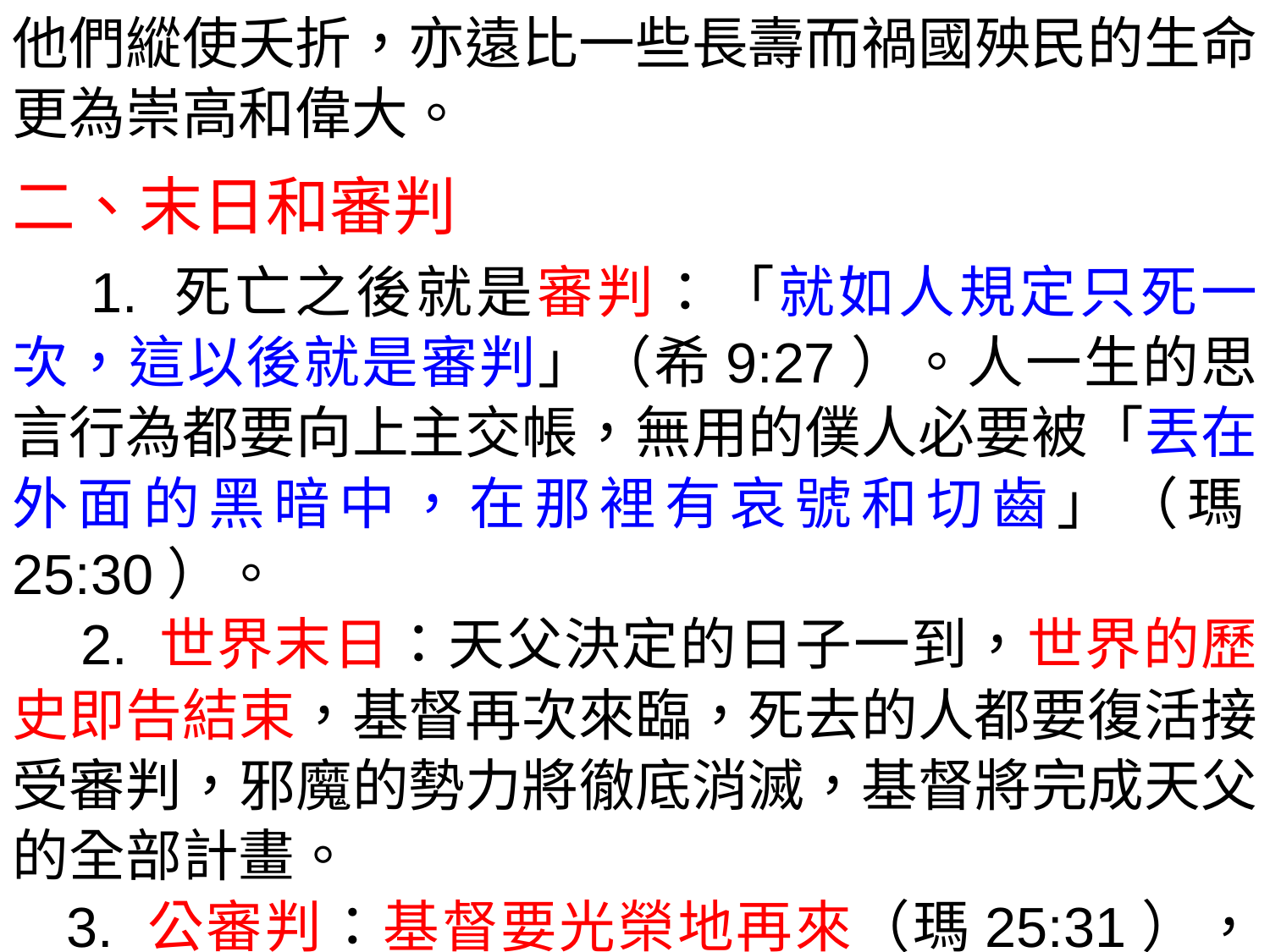

他們縱使夭折，亦遠比一些長壽而禍國殃民的生命，更為崇高和偉大。
二、末日和審判
    1. 死亡之後就是審判：「就如人規定只死一次，這以後就是審判」（希9:27）。人一生的思言行為都要向上主交帳，無用的僕人必要被「丟在外面的黑暗中，在那裡有哀號和切齒」（瑪25:30）。
    2. 世界末日：天父決定的日子一到，世界的歷史即告結束，基督再次來臨，死去的人都要復活接受審判，邪魔的勢力將徹底消滅，基督將完成天父的全部計畫。
   3. 公審判：基督要光榮地再來（瑪25:31），把